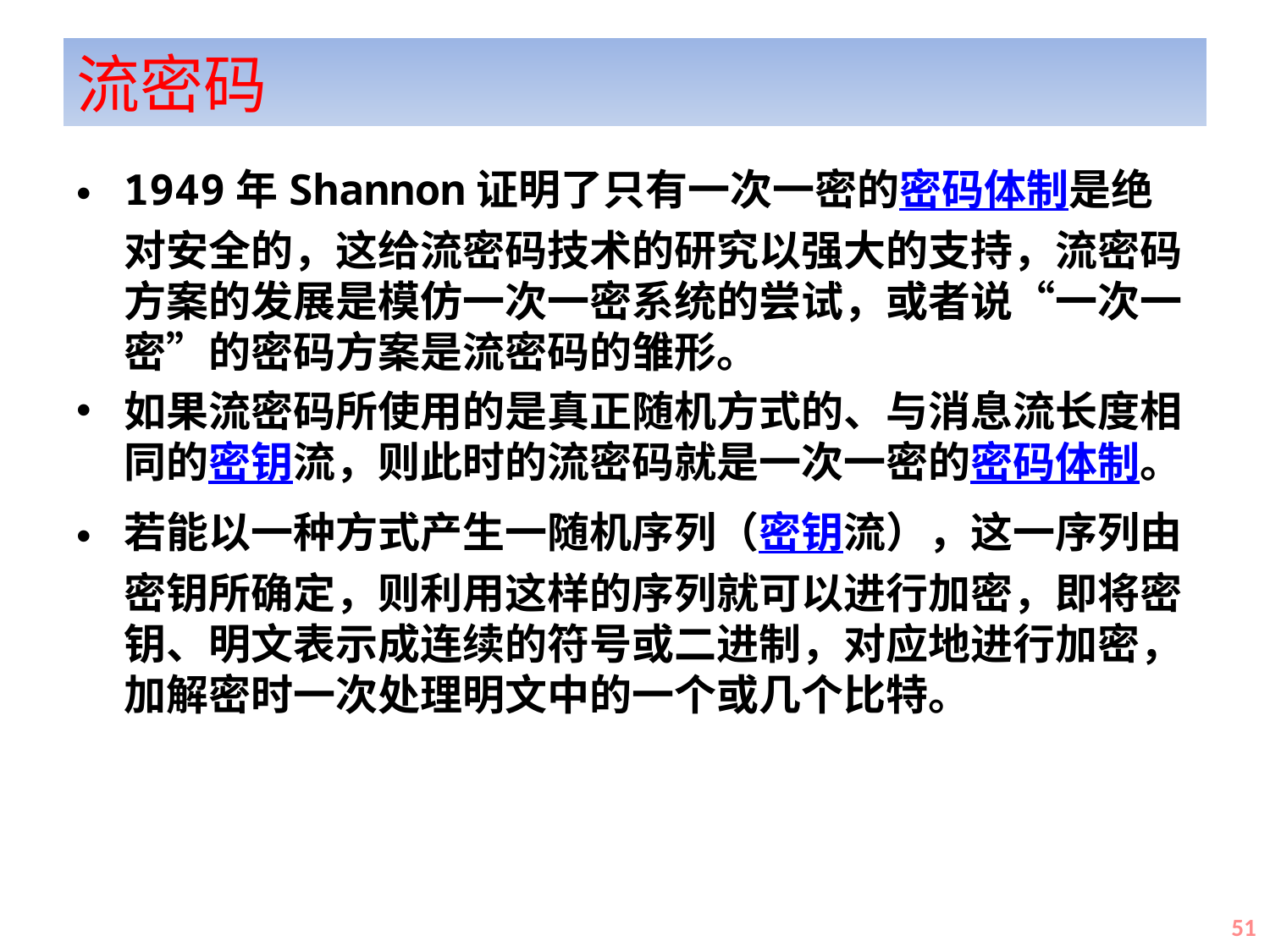

# 流密码
1949年Shannon证明了只有一次一密的密码体制是绝对安全的，这给流密码技术的研究以强大的支持，流密码方案的发展是模仿一次一密系统的尝试，或者说“一次一密”的密码方案是流密码的雏形。
如果流密码所使用的是真正随机方式的、与消息流长度相同的密钥流，则此时的流密码就是一次一密的密码体制。
若能以一种方式产生一随机序列（密钥流），这一序列由密钥所确定，则利用这样的序列就可以进行加密，即将密钥、明文表示成连续的符号或二进制，对应地进行加密，加解密时一次处理明文中的一个或几个比特。

51